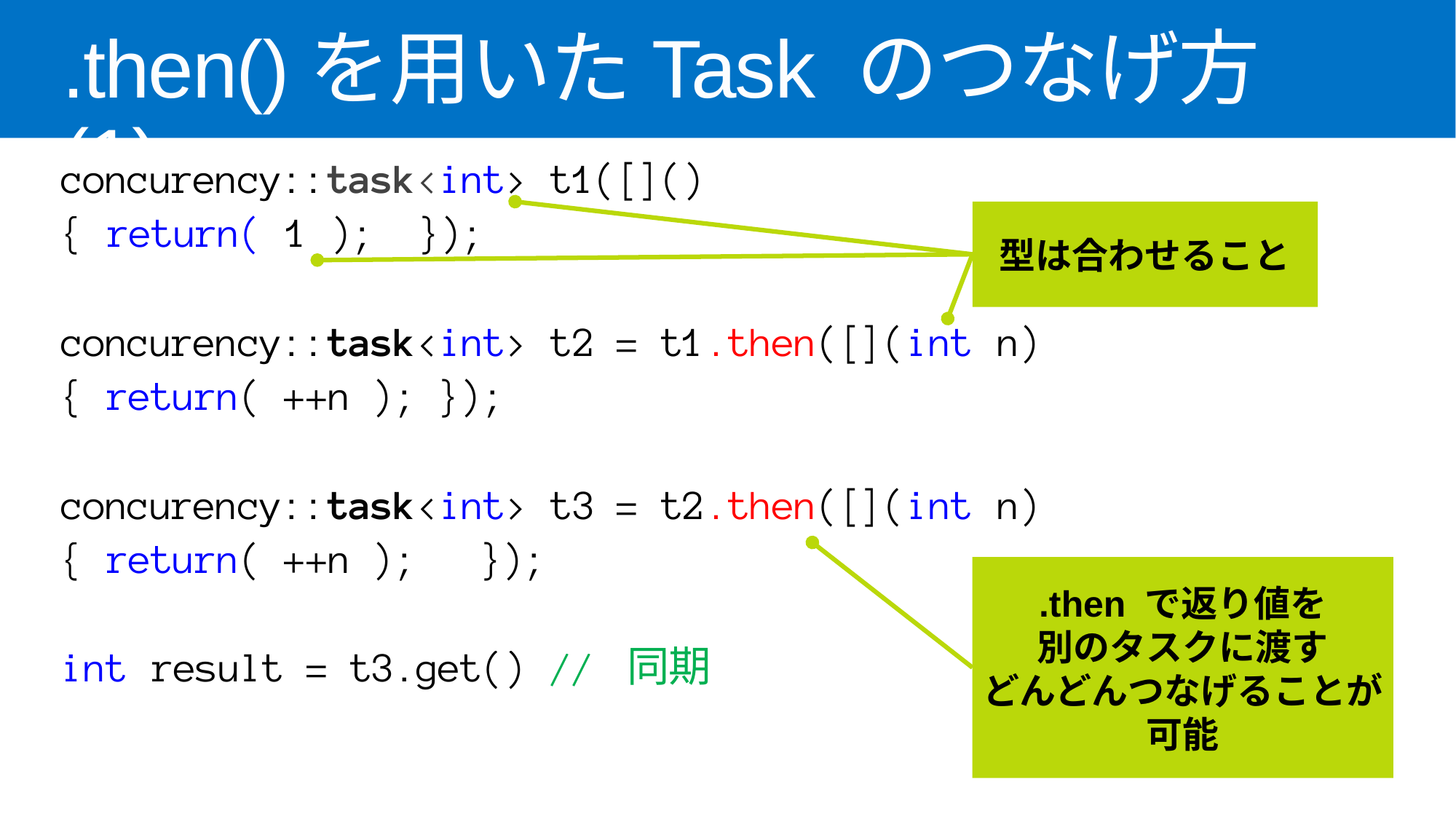

# .then()を用いたTask のつなげ方 (1)
concurency::task<int> t1([]()
{ return( 1 );  });

concurency::task<int> t2 = t1.then([](int n)
{ return( ++n ); });

concurency::task<int> t3 = t2.then([](int n)
{ return( ++n );　});

int result = t3.get() // 同期
型は合わせること
.then で返り値を
別のタスクに渡す
どんどんつなげることが可能